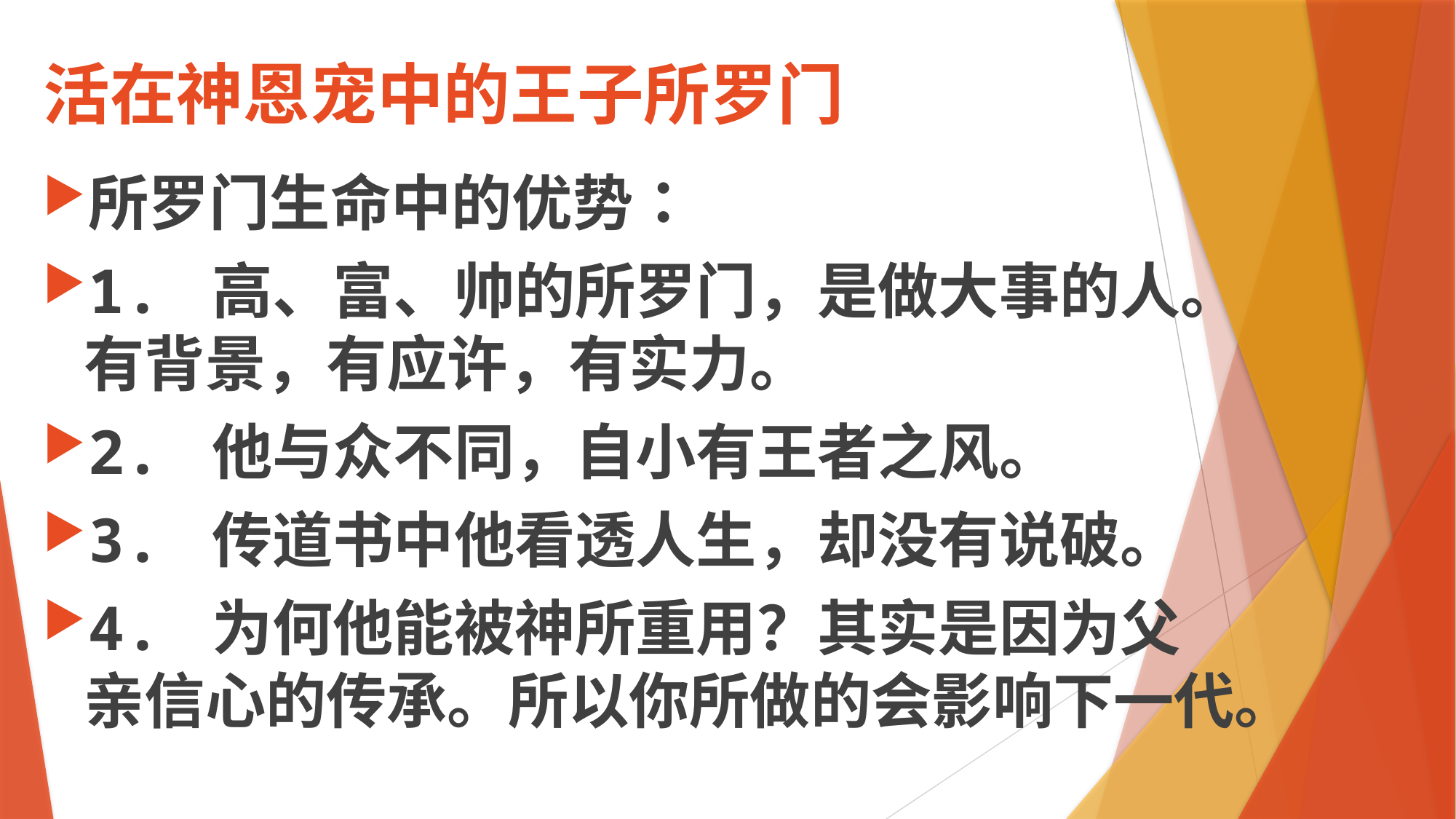

# 活在神恩宠中的王子所罗门
所罗门生命中的优势：
1. 高、富、帅的所罗门，是做大事的人。有背景，有应许，有实力。
2. 他与众不同，自小有王者之风。
3. 传道书中他看透人生，却没有说破。
4. 为何他能被神所重用？其实是因为父亲信心的传承。所以你所做的会影响下一代。